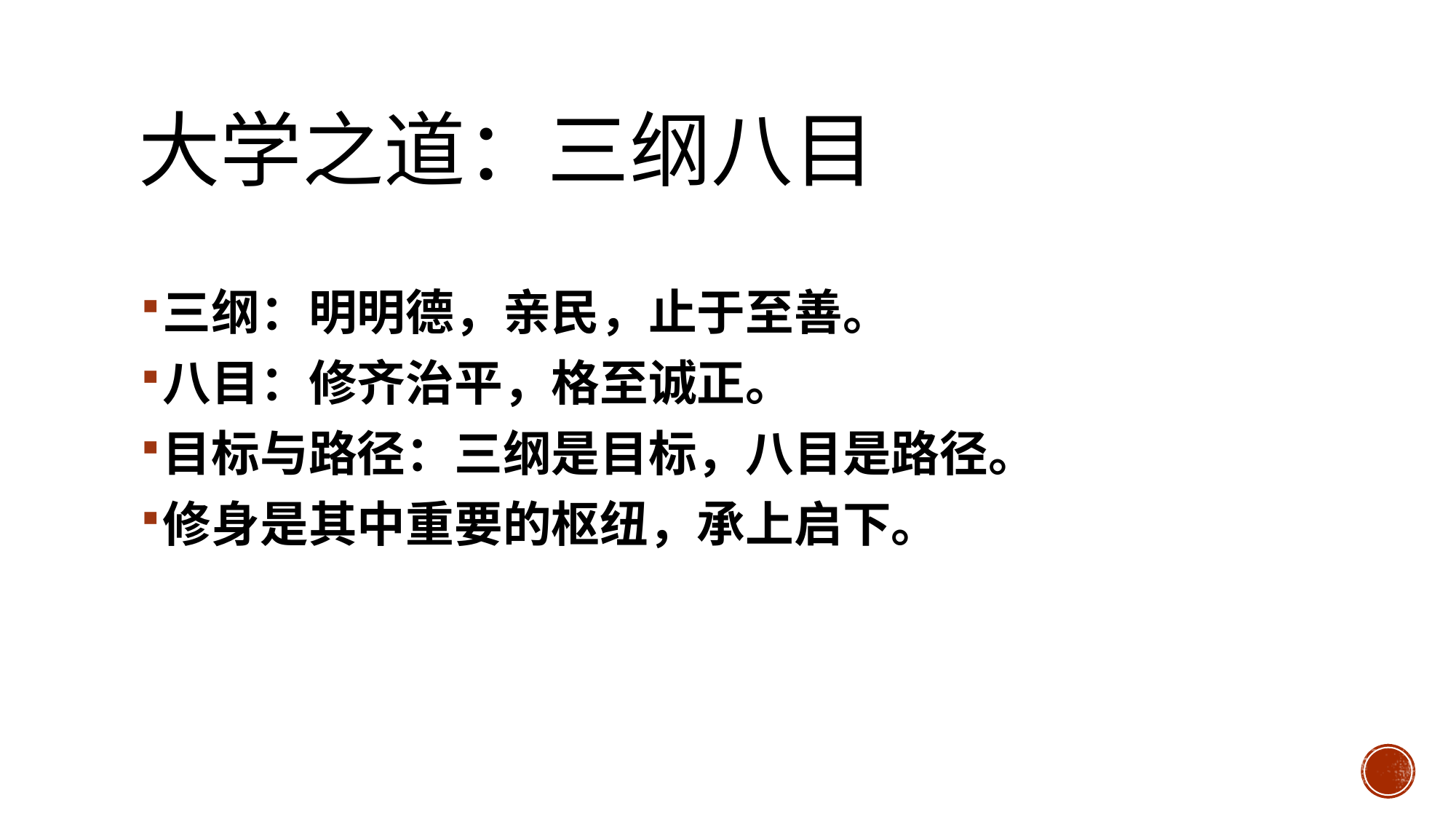

# 大学之道：三纲八目
三纲：明明德，亲民，止于至善。
八目：修齐治平，格至诚正。
目标与路径：三纲是目标，八目是路径。
修身是其中重要的枢纽，承上启下。